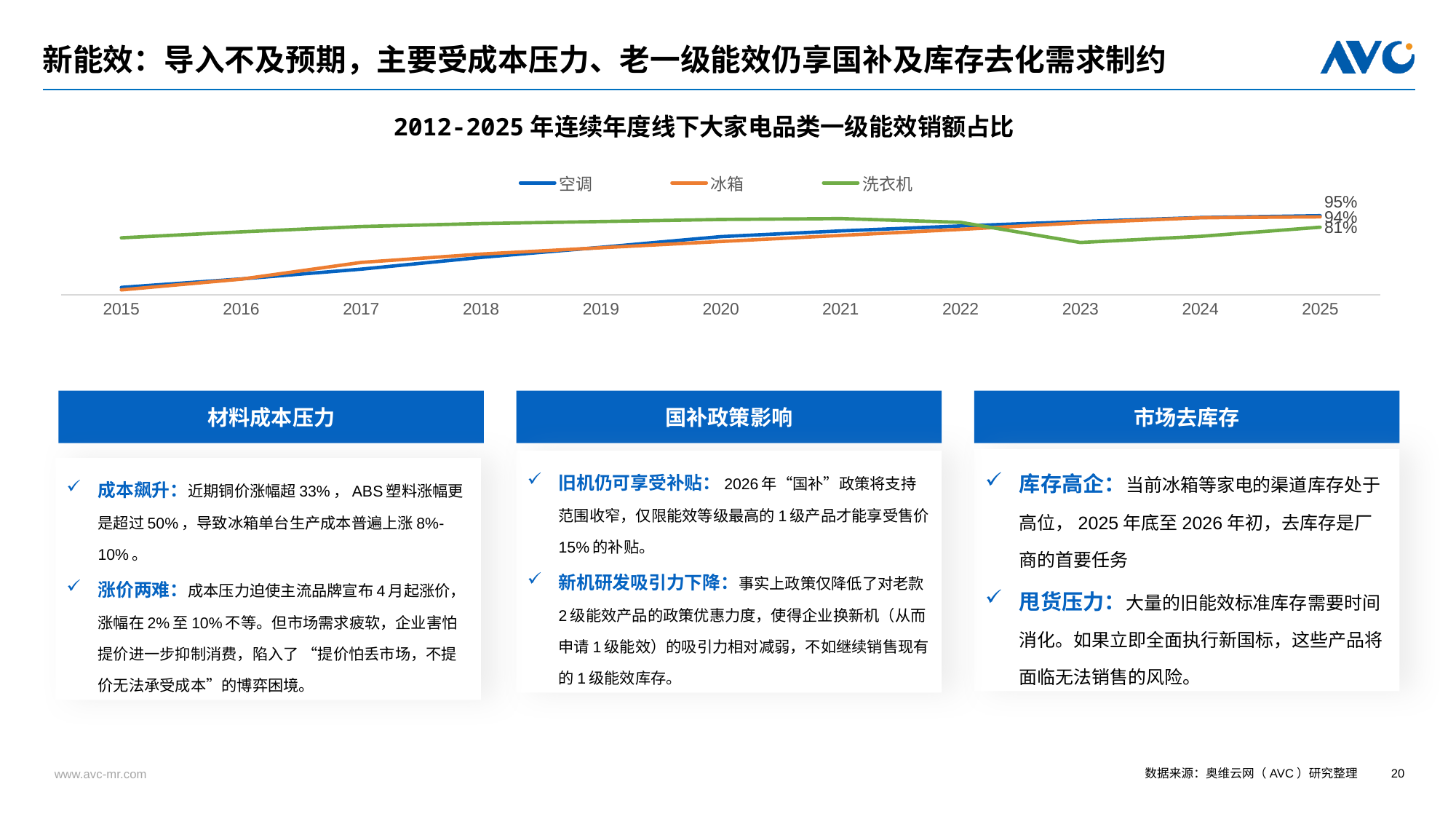

# 新能效：导入不及预期，主要受成本压力、老一级能效仍享国补及库存去化需求制约
2012-2025年连续年度线下大家电品类一级能效销额占比

### Chart

| Category | 空调 | 冰箱 | 洗衣机 |
|---|---|---|---|
| 2015 | 0.0892120543985061 | 0.0593119757821483 | 0.685749871476247 |
| 2016 | 0.190963888528522 | 0.18843041944491 | 0.757894098640381 |
| 2017 | 0.308247320057212 | 0.389458363061917 | 0.82196139892723 |
| 2018 | 0.45071894240821 | 0.490405195753848 | 0.85749802639037 |
| 2019 | 0.571617346923608 | 0.566321436663994 | 0.881832825567085 |
| 2020 | 0.700531805490966 | 0.641688807295372 | 0.906860804466572 |
| 2021 | 0.769275715579897 | 0.714760652841614 | 0.917668847830062 |
| 2022 | 0.828677048285494 | 0.787433649579231 | 0.872651604242757 |
| 2023 | 0.881420487183425 | 0.867016989218639 | 0.62954280974998 |
| 2024 | 0.930033066478062 | 0.927097067895267 | 0.703496267537563 |
| 2025 | 0.951930796730298 | 0.938320532590025 | 0.813758924998492 |
材料成本压力
国补政策影响
市场去库存
库存高企：当前冰箱等家电的渠道库存处于高位，2025年底至2026年初，去库存是厂商的首要任务
甩货压力：大量的旧能效标准库存需要时间消化。如果立即全面执行新国标，这些产品将面临无法销售的风险。
旧机仍可享受补贴：2026年“国补”政策将支持范围收窄，仅限能效等级最高的1级产品才能享受售价15%的补贴。
新机研发吸引力下降：事实上政策仅降低了对老款2级能效产品的政策优惠力度，使得企业换新机（从而申请1级能效）的吸引力相对减弱，不如继续销售现有的1级能效库存。
成本飙升：近期铜价涨幅超33%，ABS塑料涨幅更是超过50%，导致冰箱单台生产成本普遍上涨8%-10%。
涨价两难：成本压力迫使主流品牌宣布4月起涨价，涨幅在2%至10%不等。但市场需求疲软，企业害怕提价进一步抑制消费，陷入了 “提价怕丢市场，不提价无法承受成本”的博弈困境。
数据来源：奥维云网（AVC）研究整理